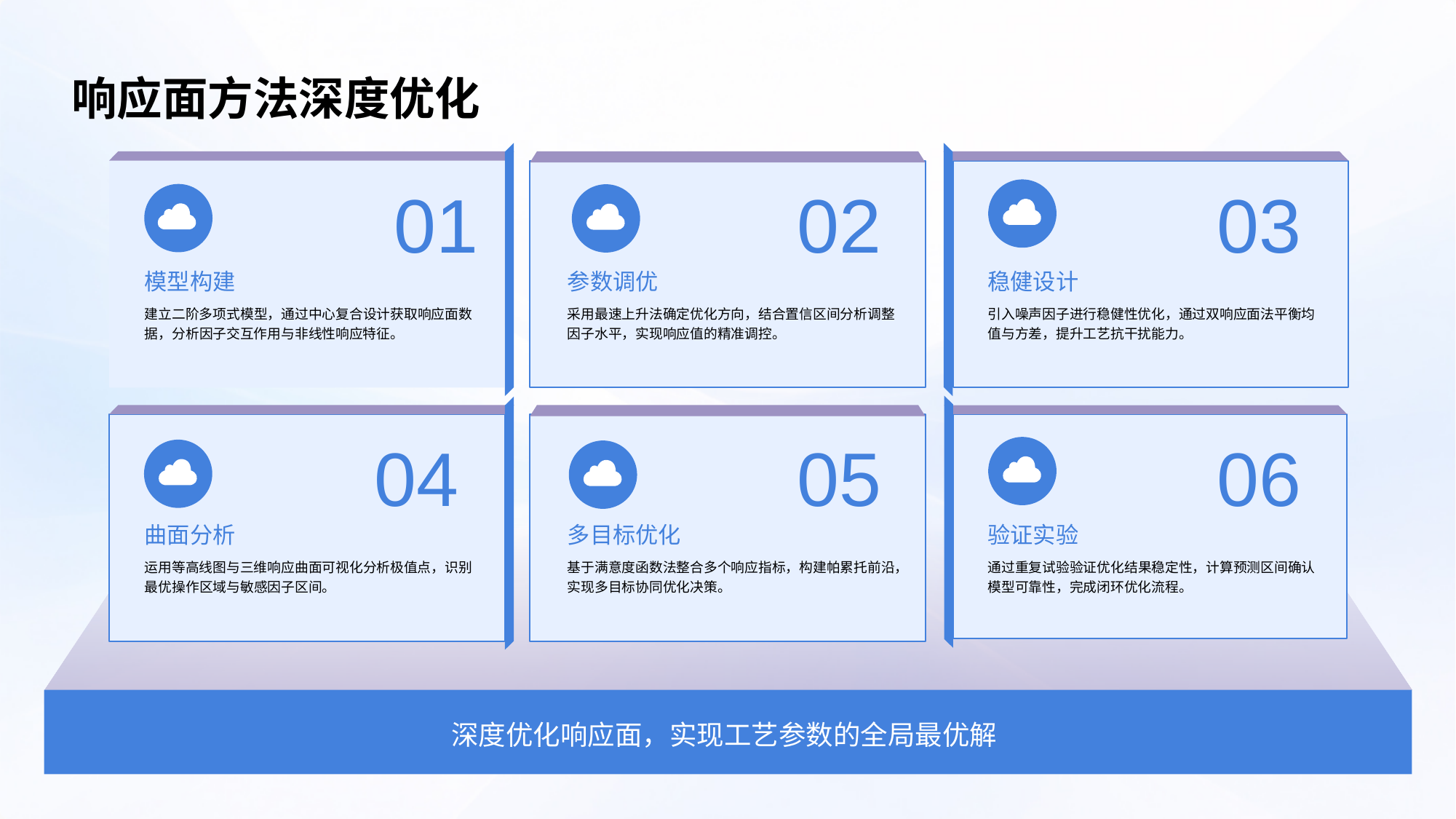

响应面方法深度优化

01
02
03

模型构建
参数调优
稳健设计
建立二阶多项式模型，通过中心复合设计获取响应面数据，分析因子交互作用与非线性响应特征。
采用最速上升法确定优化方向，结合置信区间分析调整因子水平，实现响应值的精准调控。
引入噪声因子进行稳健性优化，通过双响应面法平衡均值与方差，提升工艺抗干扰能力。

04
05
06

曲面分析
多目标优化
验证实验

运用等高线图与三维响应曲面可视化分析极值点，识别最优操作区域与敏感因子区间。
基于满意度函数法整合多个响应指标，构建帕累托前沿，实现多目标协同优化决策。
通过重复试验验证优化结果稳定性，计算预测区间确认模型可靠性，完成闭环优化流程。

深度优化响应面，实现工艺参数的全局最优解